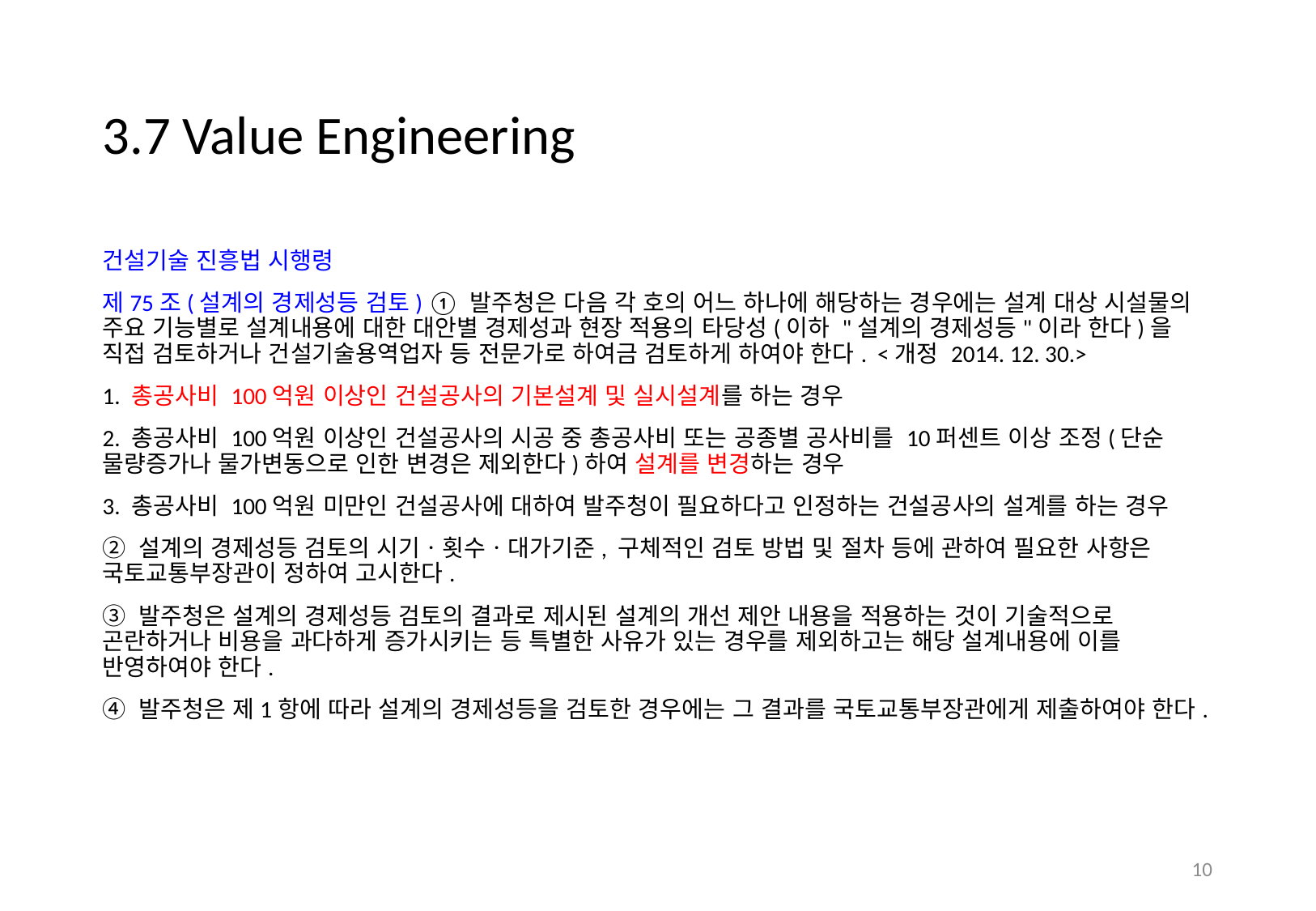

# 3.7 Value Engineering
건설기술 진흥법 시행령
제75조(설계의 경제성등 검토) ① 발주청은 다음 각 호의 어느 하나에 해당하는 경우에는 설계 대상 시설물의 주요 기능별로 설계내용에 대한 대안별 경제성과 현장 적용의 타당성(이하 "설계의 경제성등"이라 한다)을 직접 검토하거나 건설기술용역업자 등 전문가로 하여금 검토하게 하여야 한다.  <개정 2014. 12. 30.>
1. 총공사비 100억원 이상인 건설공사의 기본설계 및 실시설계를 하는 경우
2. 총공사비 100억원 이상인 건설공사의 시공 중 총공사비 또는 공종별 공사비를 10퍼센트 이상 조정(단순 물량증가나 물가변동으로 인한 변경은 제외한다)하여 설계를 변경하는 경우
3. 총공사비 100억원 미만인 건설공사에 대하여 발주청이 필요하다고 인정하는 건설공사의 설계를 하는 경우
② 설계의 경제성등 검토의 시기ㆍ횟수ㆍ대가기준, 구체적인 검토 방법 및 절차 등에 관하여 필요한 사항은 국토교통부장관이 정하여 고시한다.
③ 발주청은 설계의 경제성등 검토의 결과로 제시된 설계의 개선 제안 내용을 적용하는 것이 기술적으로 곤란하거나 비용을 과다하게 증가시키는 등 특별한 사유가 있는 경우를 제외하고는 해당 설계내용에 이를 반영하여야 한다.
④ 발주청은 제1항에 따라 설계의 경제성등을 검토한 경우에는 그 결과를 국토교통부장관에게 제출하여야 한다.
10